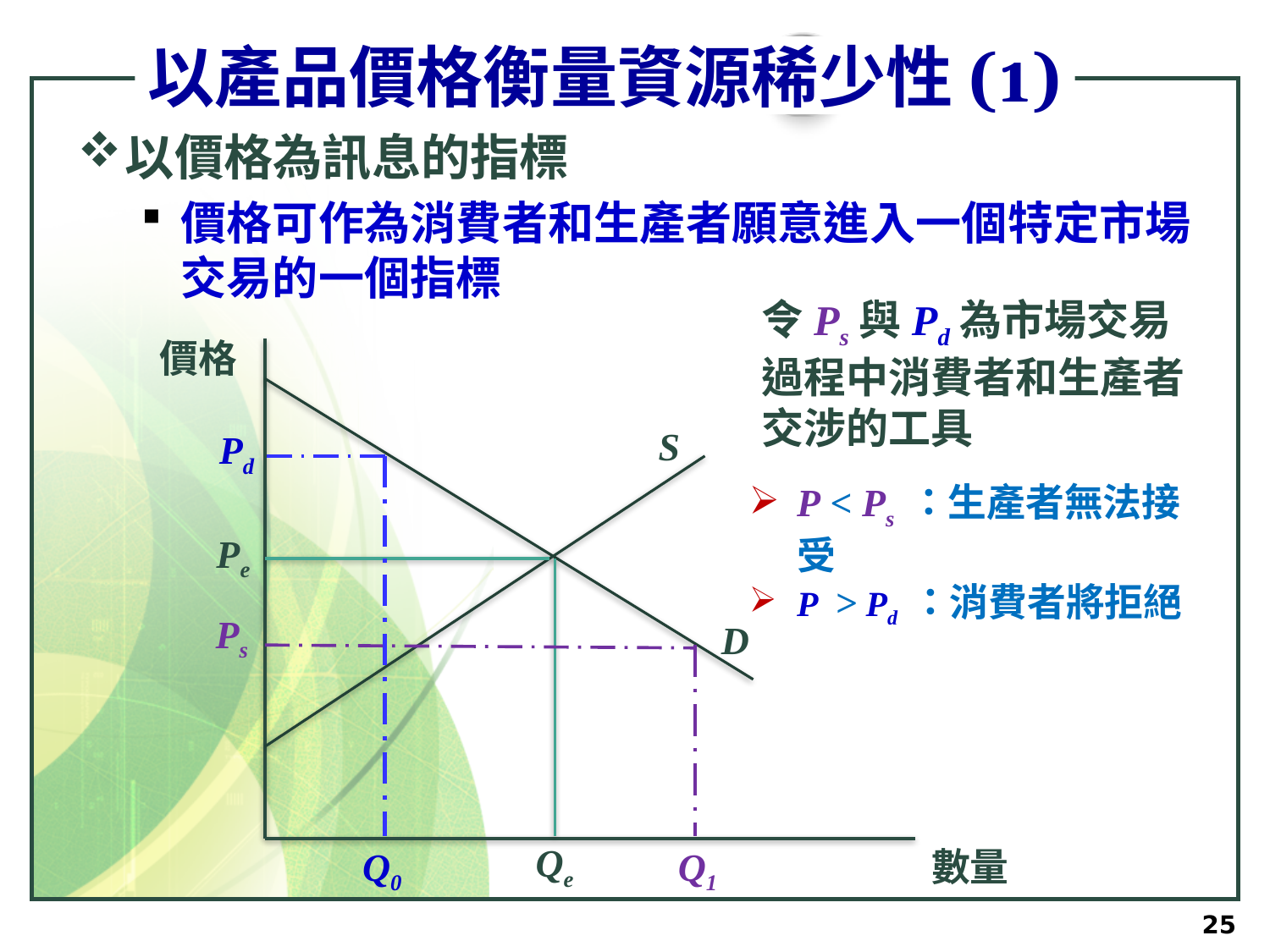

# 以產品價格衡量資源稀少性(1)
以價格為訊息的指標
價格可作為消費者和生產者願意進入一個特定市場交易的一個指標
令Ps與Pd為市場交易過程中消費者和生產者交涉的工具
價格
S
Pd
P < Ps ：生產者無法接受
P  > Pd ：消費者將拒絕
Pe
Ps
D
Qe
Q0
Q1
數量
25